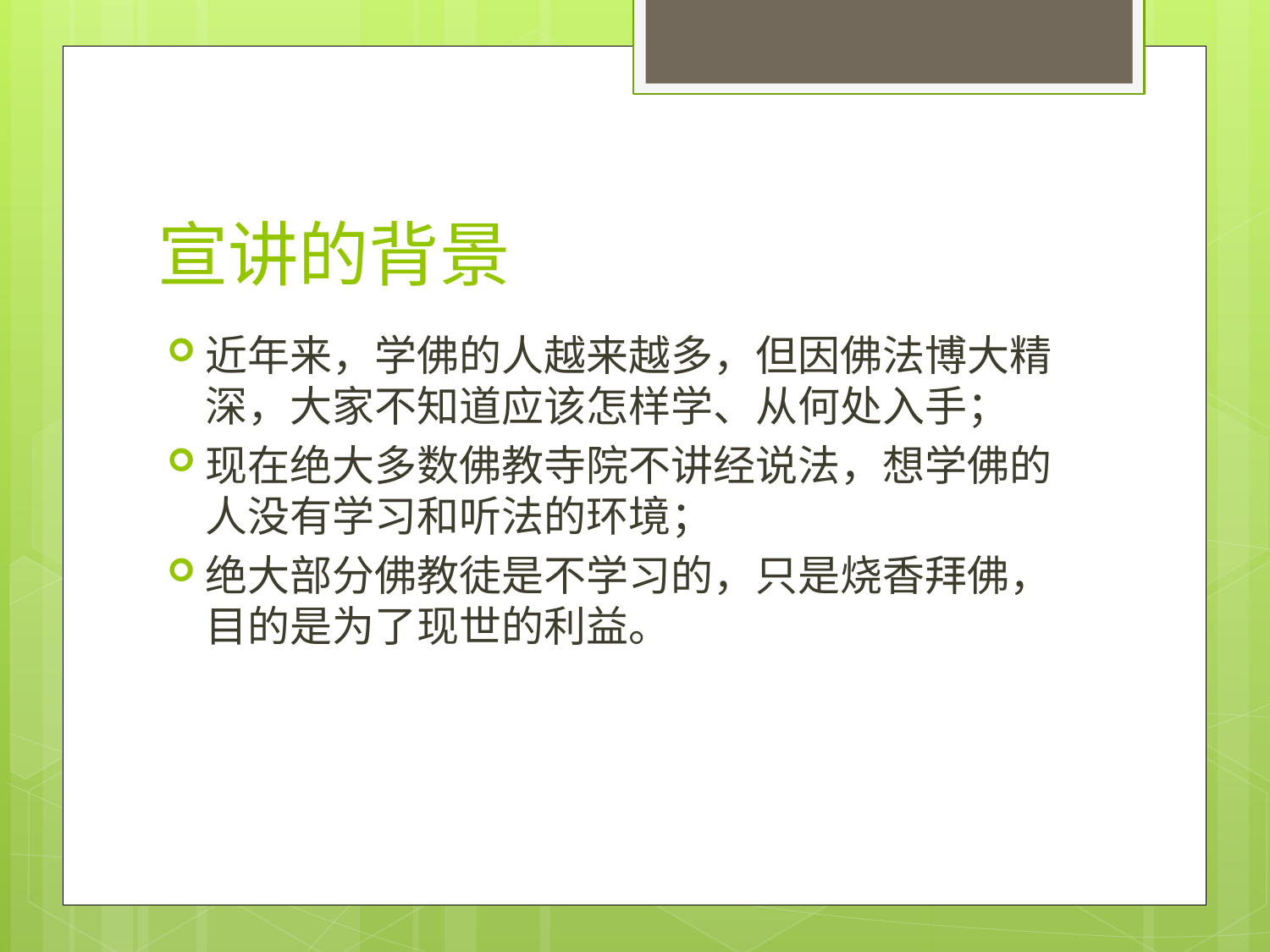

# 宣讲的背景
近年来，学佛的人越来越多，但因佛法博大精深，大家不知道应该怎样学、从何处入手；
现在绝大多数佛教寺院不讲经说法，想学佛的人没有学习和听法的环境；
绝大部分佛教徒是不学习的，只是烧香拜佛，目的是为了现世的利益。